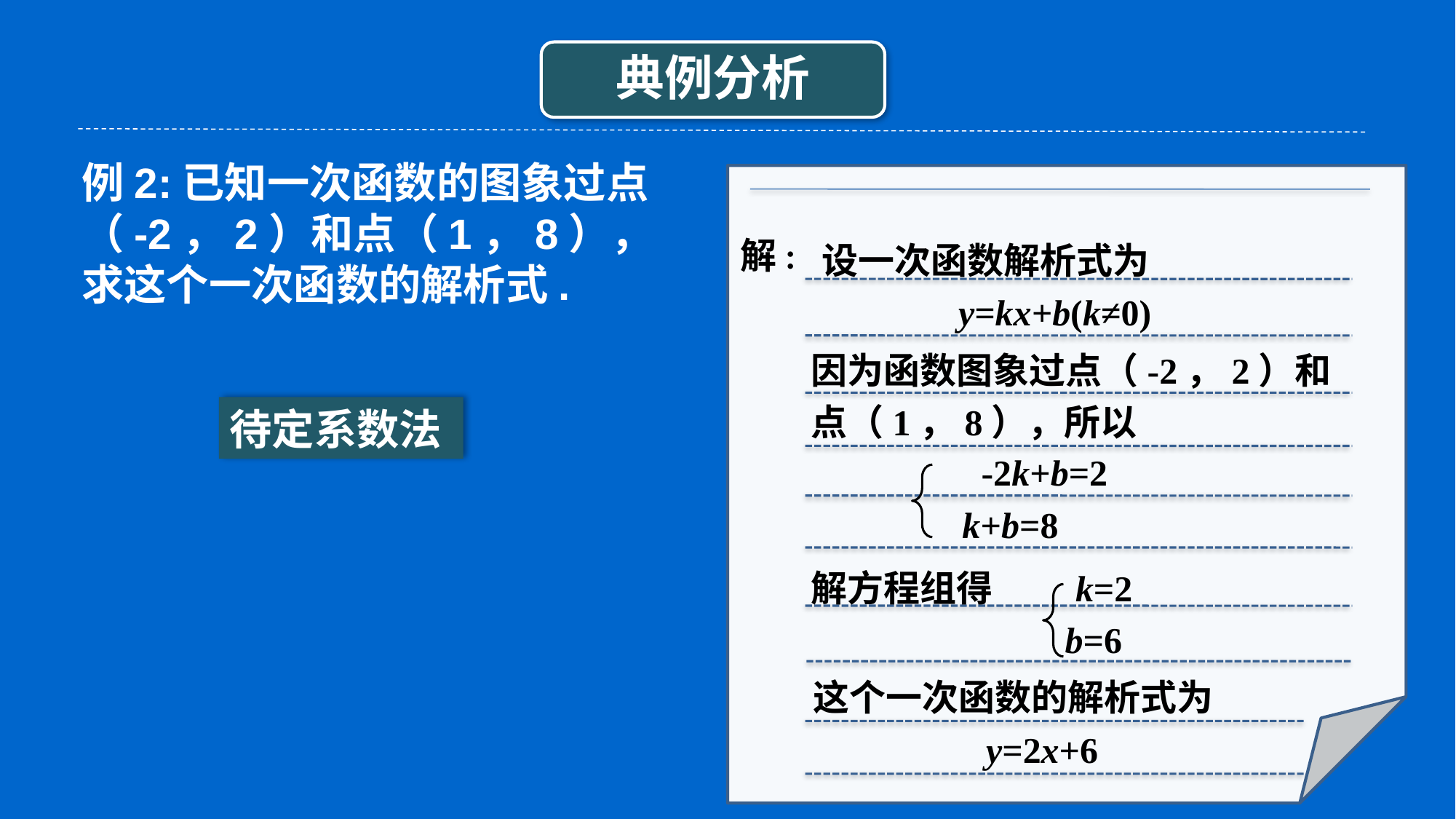

典例分析
例2:已知一次函数的图象过点（-2，2）和点（1，8），求这个一次函数的解析式.

解:

设一次函数解析式为
               y=kx+b(k≠0)
因为函数图象过点（-2，2）和
点（1，8），所以
待定系数法
        -2k+b=2
        k+b=8

解方程组得         k=2
                               b=6

这个一次函数的解析式为
                   y=2x+6